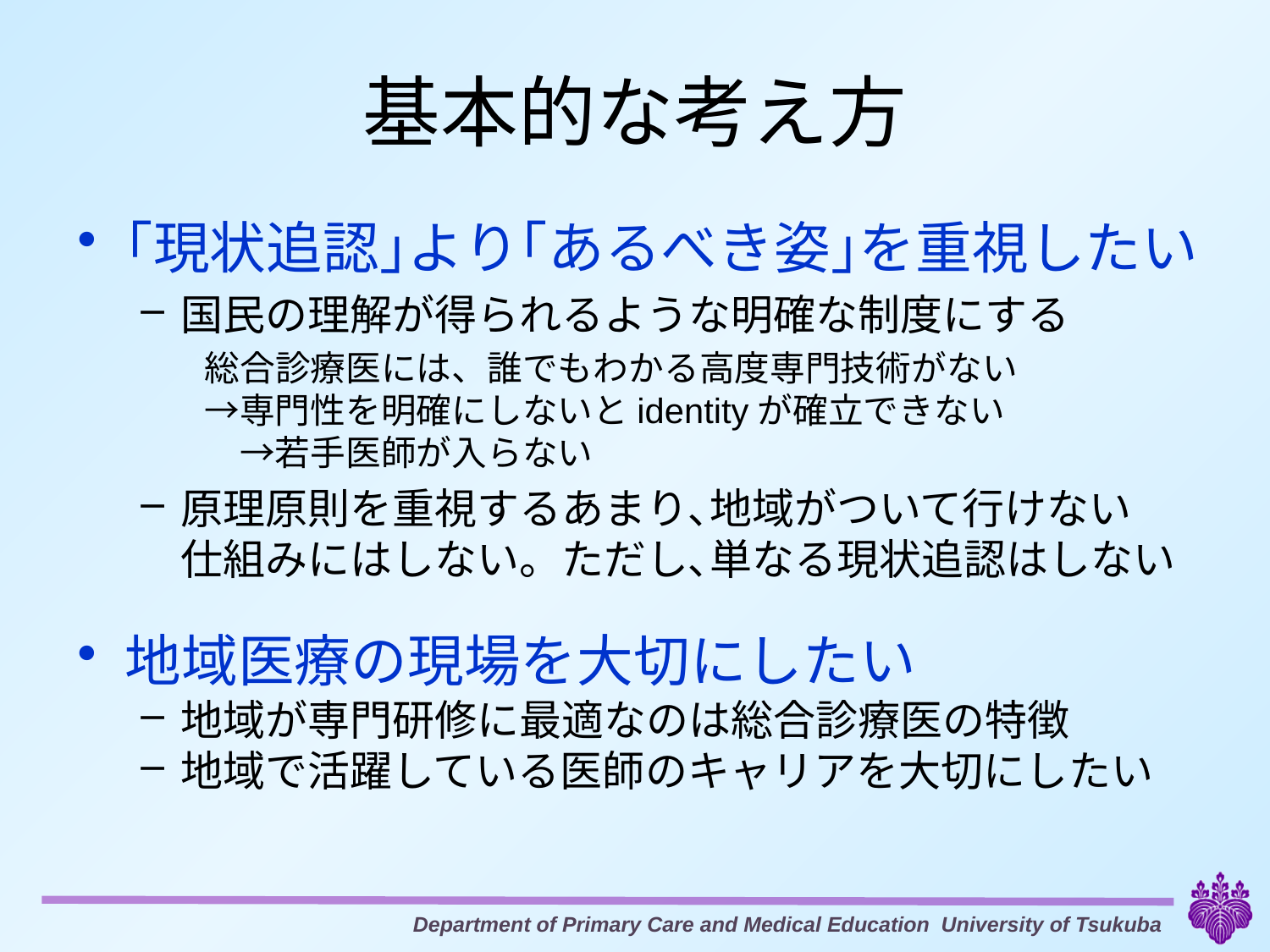

# 基本的な考え方
｢現状追認｣より｢あるべき姿｣を重視したい
国民の理解が得られるような明確な制度にする
総合診療医には、誰でもわかる高度専門技術がない
→専門性を明確にしないとidentityが確立できない
　→若手医師が入らない
原理原則を重視するあまり､地域がついて行けない
仕組みにはしない。ただし､単なる現状追認はしない
地域医療の現場を大切にしたい
地域が専門研修に最適なのは総合診療医の特徴
地域で活躍している医師のキャリアを大切にしたい